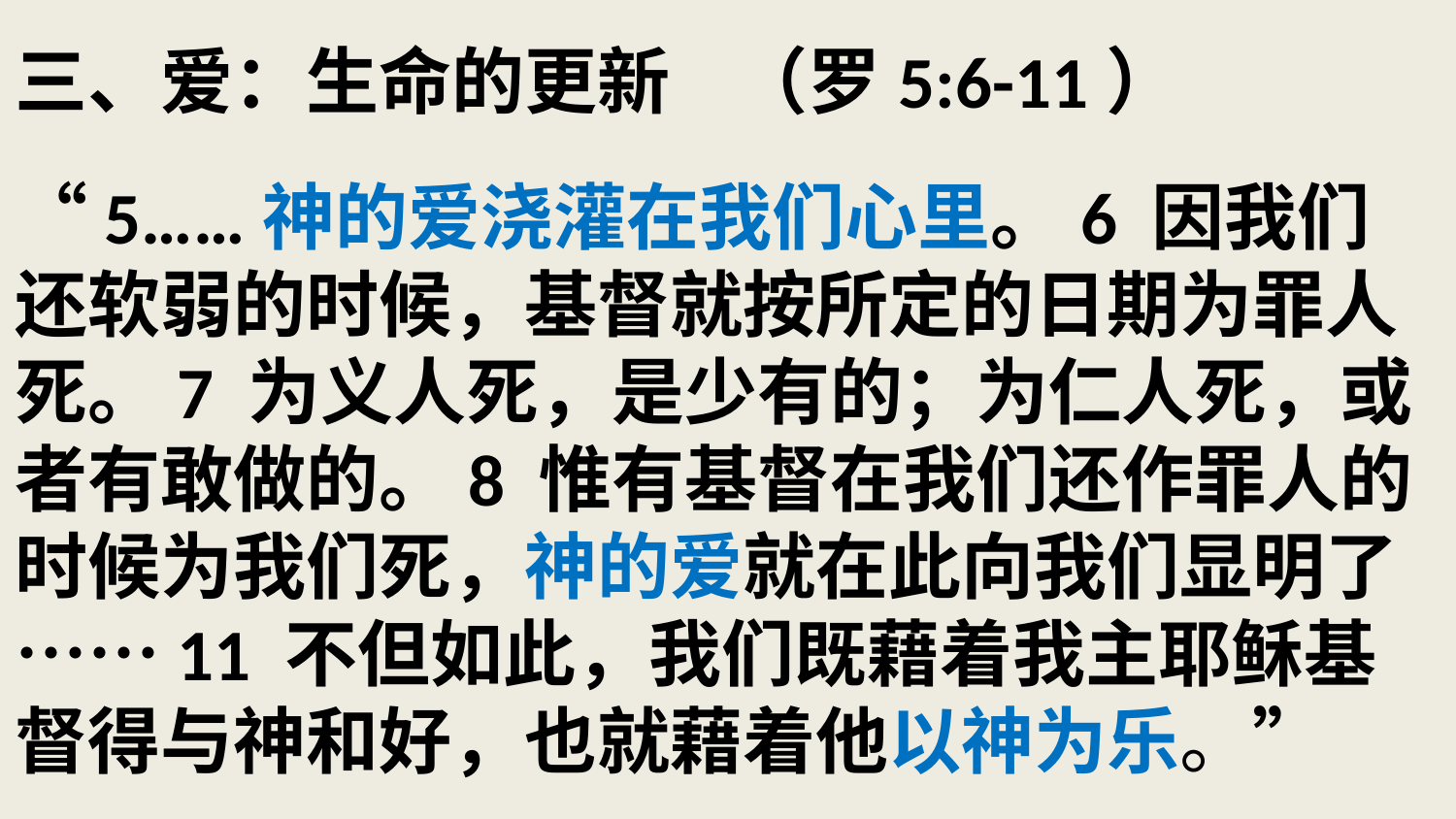

# 三、爱：生命的更新    （罗5:6-11） “5……神的爱浇灌在我们心里。6 因我们还软弱的时候，基督就按所定的日期为罪人死。7 为义人死，是少有的；为仁人死，或者有敢做的。8 惟有基督在我们还作罪人的时候为我们死，神的爱就在此向我们显明了……11 不但如此，我们既藉着我主耶稣基督得与神和好，也就藉着他以神为乐。”